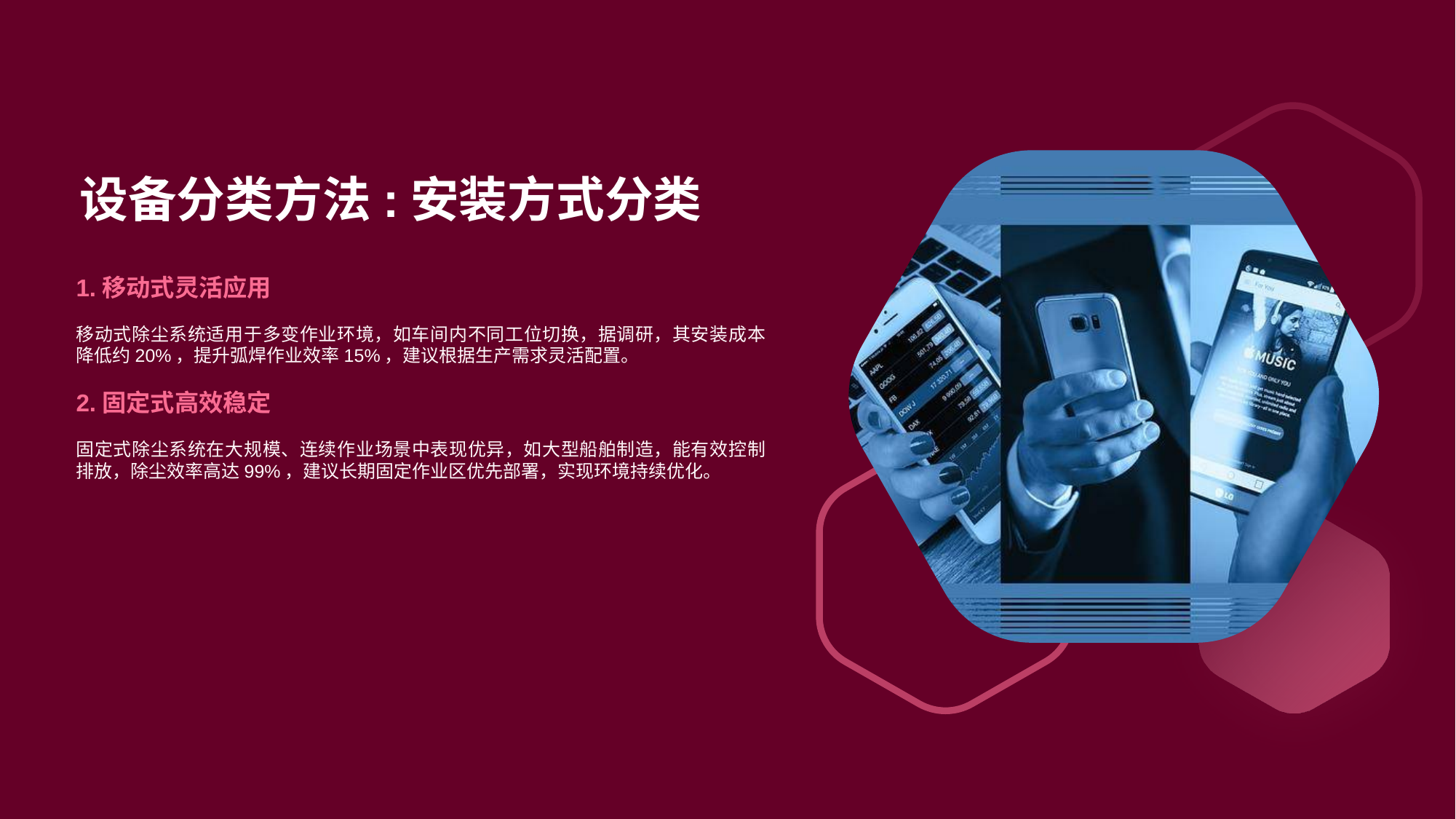

设备分类方法:安装方式分类

1.移动式灵活应用
移动式除尘系统适用于多变作业环境，如车间内不同工位切换，据调研，其安装成本降低约20%，提升弧焊作业效率15%，建议根据生产需求灵活配置。
2.固定式高效稳定
固定式除尘系统在大规模、连续作业场景中表现优异，如大型船舶制造，能有效控制排放，除尘效率高达99%，建议长期固定作业区优先部署，实现环境持续优化。